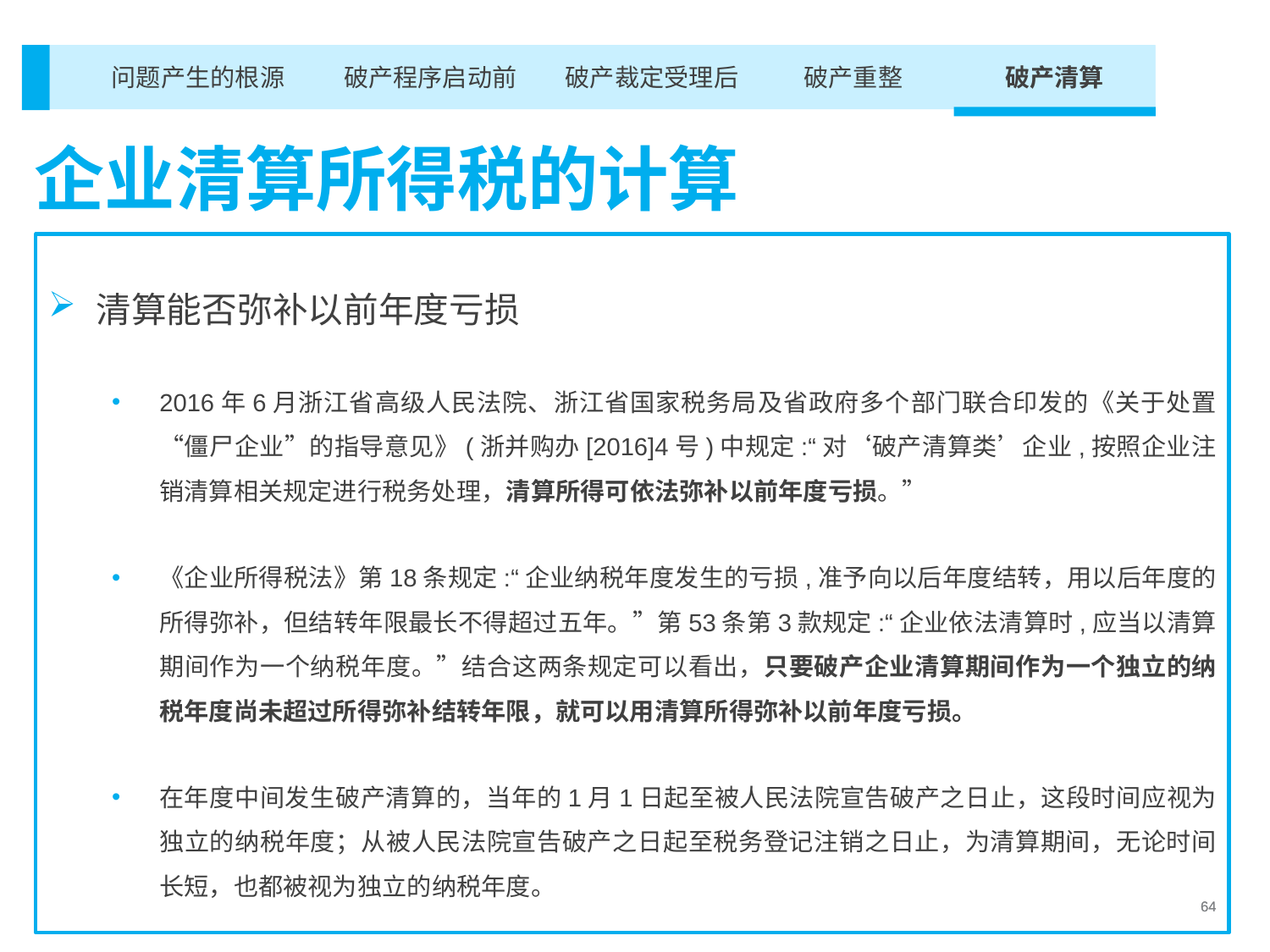

破产重整
破产清算
破产裁定受理后
破产程序启动前
问题产生的根源

企业清算所得税的计算
清算能否弥补以前年度亏损
2016年6月浙江省高级人民法院、浙江省国家税务局及省政府多个部门联合印发的《关于处置“僵尸企业”的指导意见》(浙并购办[2016]4号)中规定:“对‘破产清算类’企业,按照企业注销清算相关规定进行税务处理，清算所得可依法弥补以前年度亏损。”
《企业所得税法》第18条规定:“企业纳税年度发生的亏损,准予向以后年度结转，用以后年度的所得弥补，但结转年限最长不得超过五年。”第53条第3款规定:“企业依法清算时,应当以清算期间作为一个纳税年度。”结合这两条规定可以看出，只要破产企业清算期间作为一个独立的纳税年度尚未超过所得弥补结转年限，就可以用清算所得弥补以前年度亏损。
在年度中间发生破产清算的，当年的1月1日起至被人民法院宣告破产之日止，这段时间应视为独立的纳税年度；从被人民法院宣告破产之日起至税务登记注销之日止，为清算期间，无论时间长短，也都被视为独立的纳税年度。
64
64